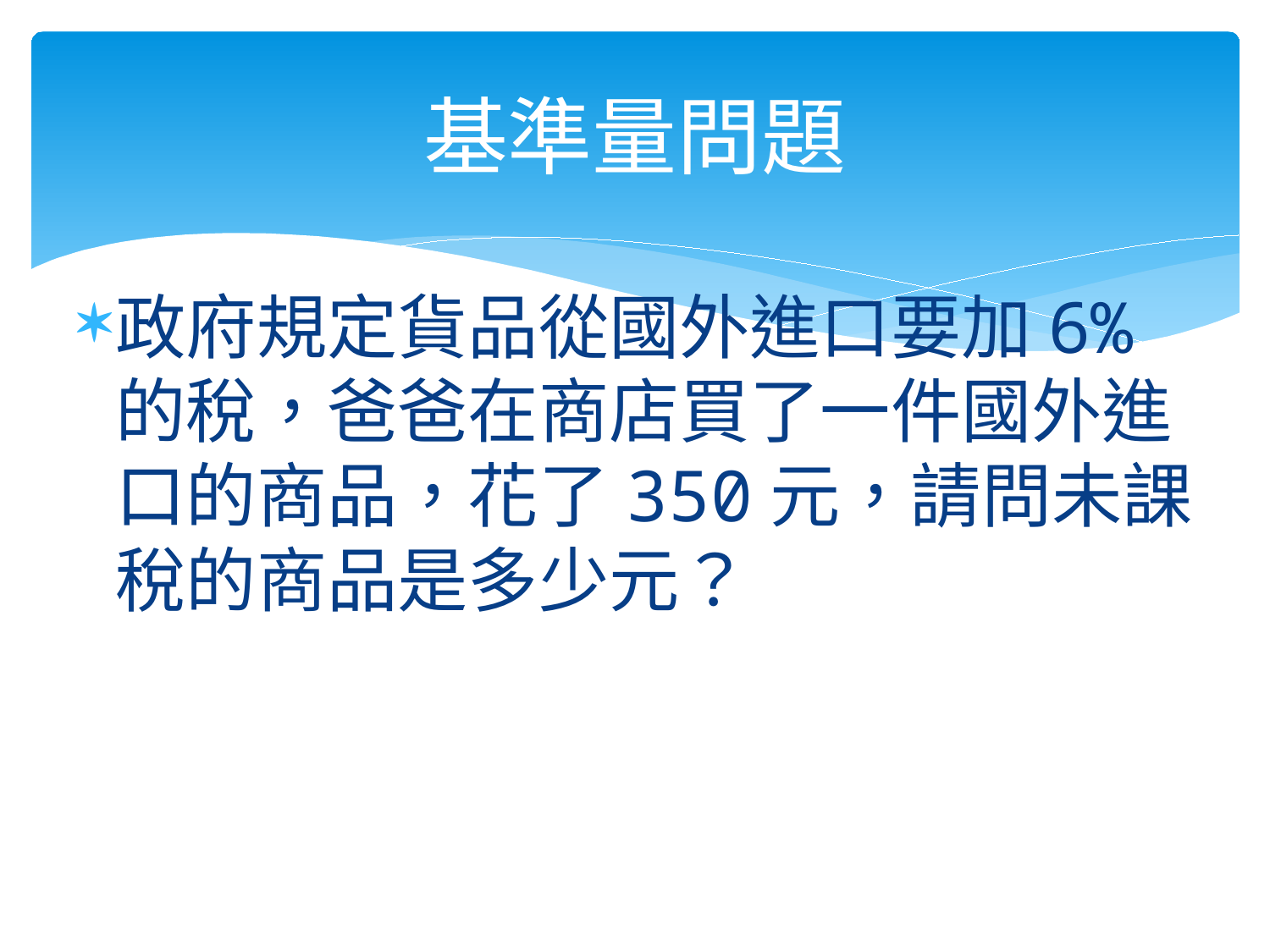

# 基準量問題
政府規定貨品從國外進口要加6%的稅，爸爸在商店買了一件國外進口的商品，花了350元，請問未課稅的商品是多少元？